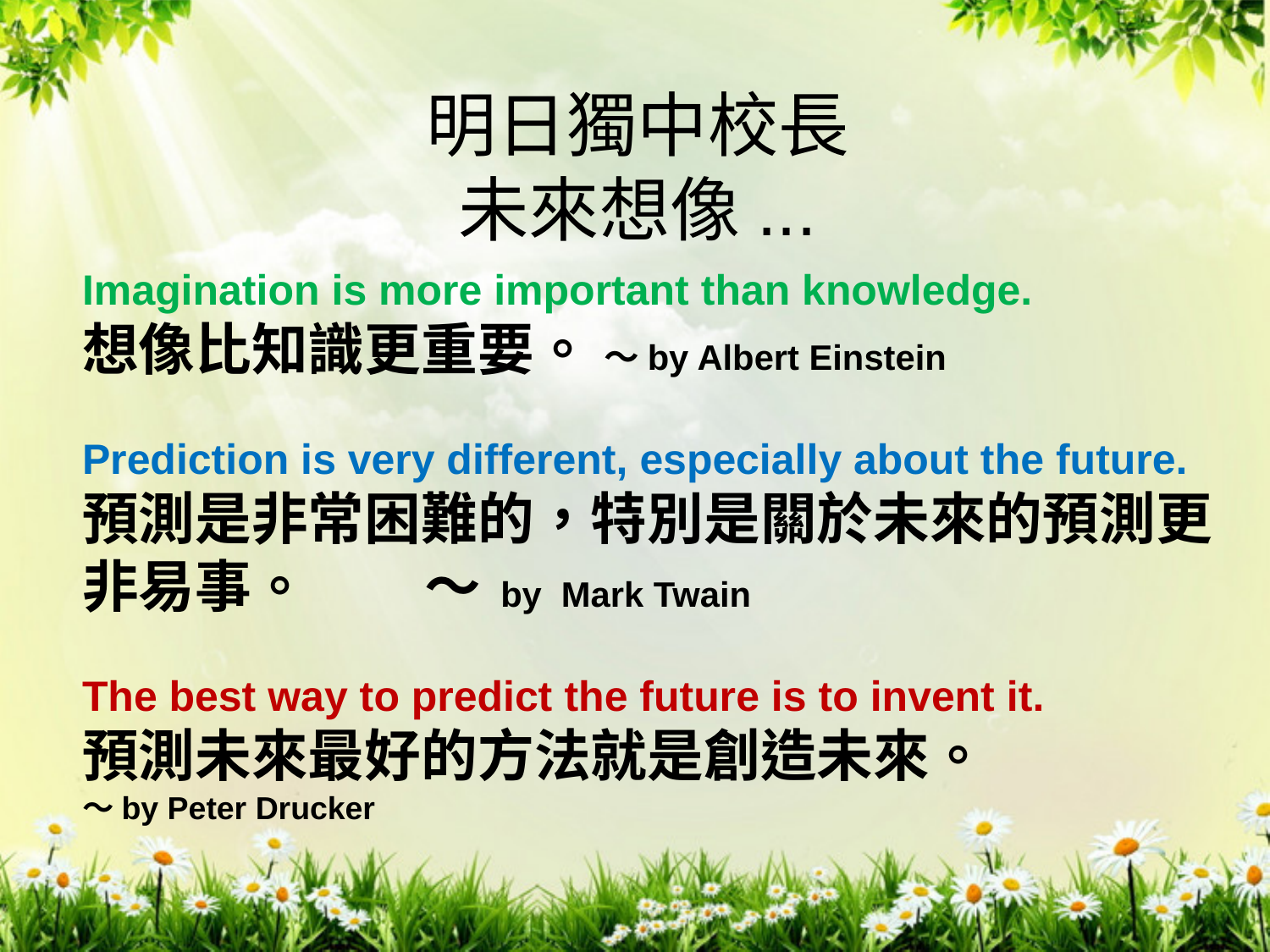

#
明日獨中校長
未來想像...
Imagination is more important than knowledge.
想像比知識更重要。 〜by Albert Einstein

Prediction is very different, especially about the future.
預測是非常困難的，特別是關於未來的預測更非易事。         〜 by  Mark Twain

The best way to predict the future is to invent it.
預測未來最好的方法就是創造未來。
〜by Peter Drucker